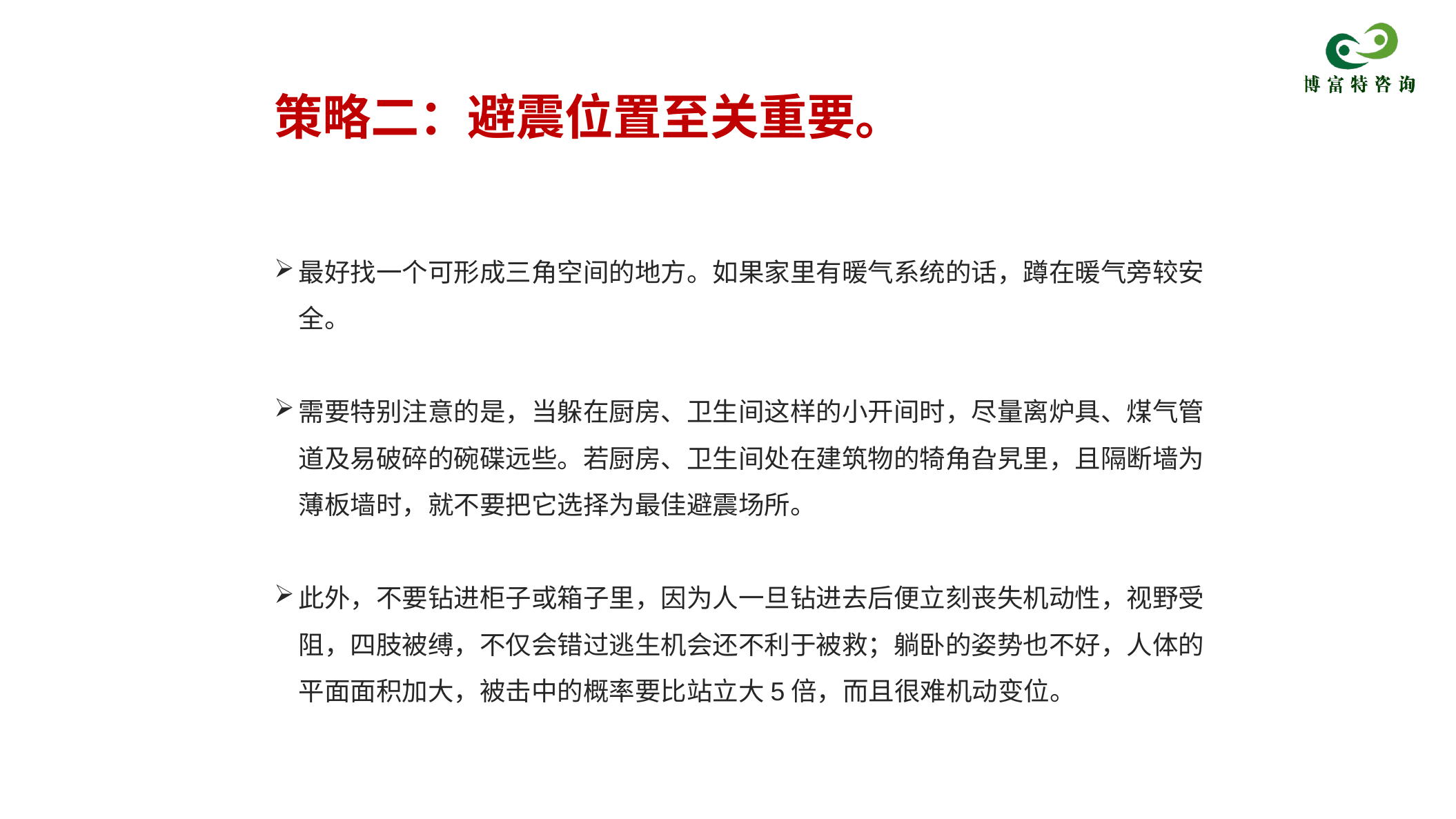

# 策略二：避震位置至关重要。
最好找一个可形成三角空间的地方。如果家里有暖气系统的话，蹲在暖气旁较安全。

需要特别注意的是，当躲在厨房、卫生间这样的小开间时，尽量离炉具、煤气管道及易破碎的碗碟远些。若厨房、卫生间处在建筑物的犄角旮旯里，且隔断墙为薄板墙时，就不要把它选择为最佳避震场所。

此外，不要钻进柜子或箱子里，因为人一旦钻进去后便立刻丧失机动性，视野受阻，四肢被缚，不仅会错过逃生机会还不利于被救；躺卧的姿势也不好，人体的平面面积加大，被击中的概率要比站立大5倍，而且很难机动变位。